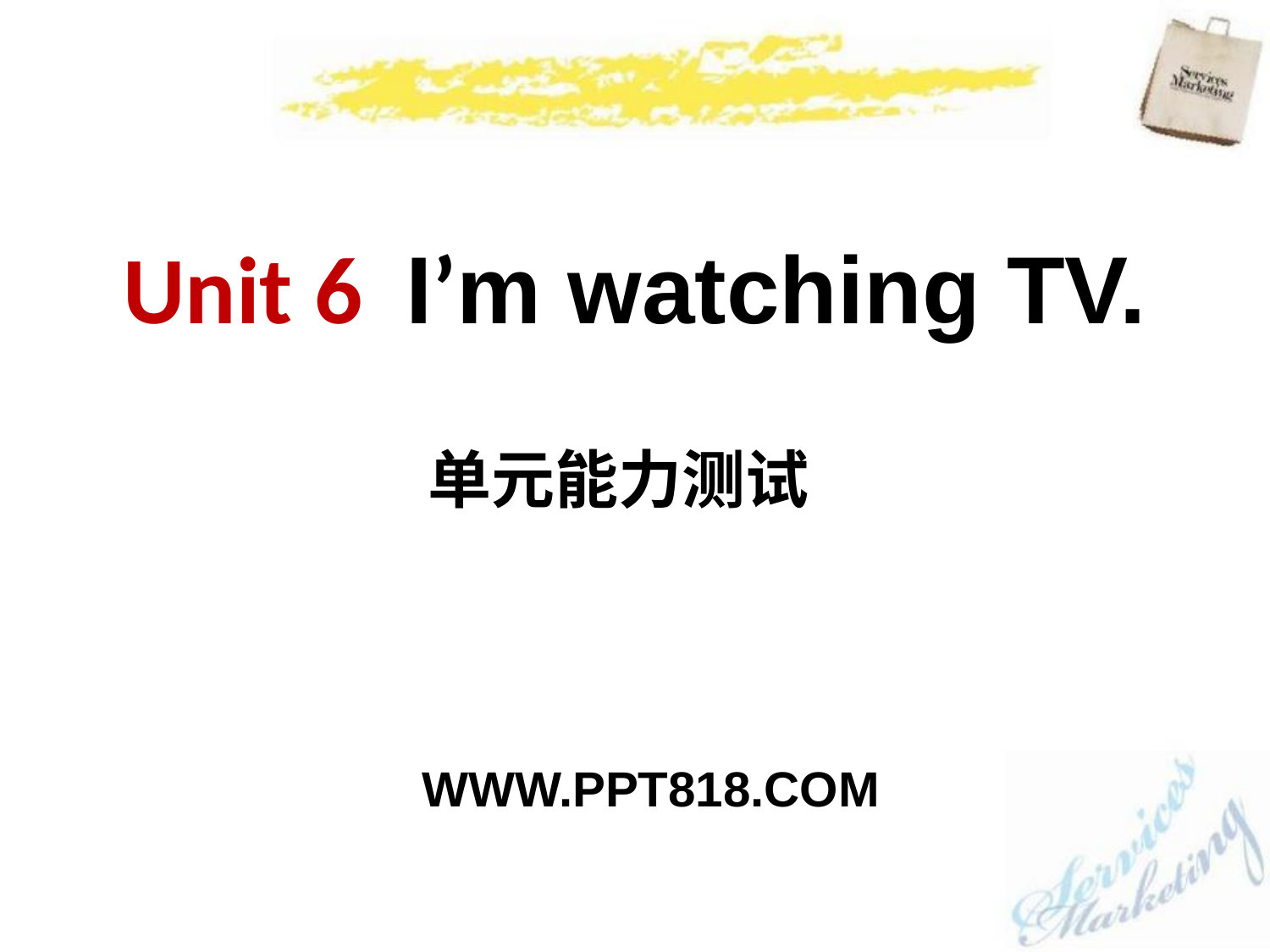

Unit 6  I’m watching TV.
单元能力测试
WWW.PPT818.COM